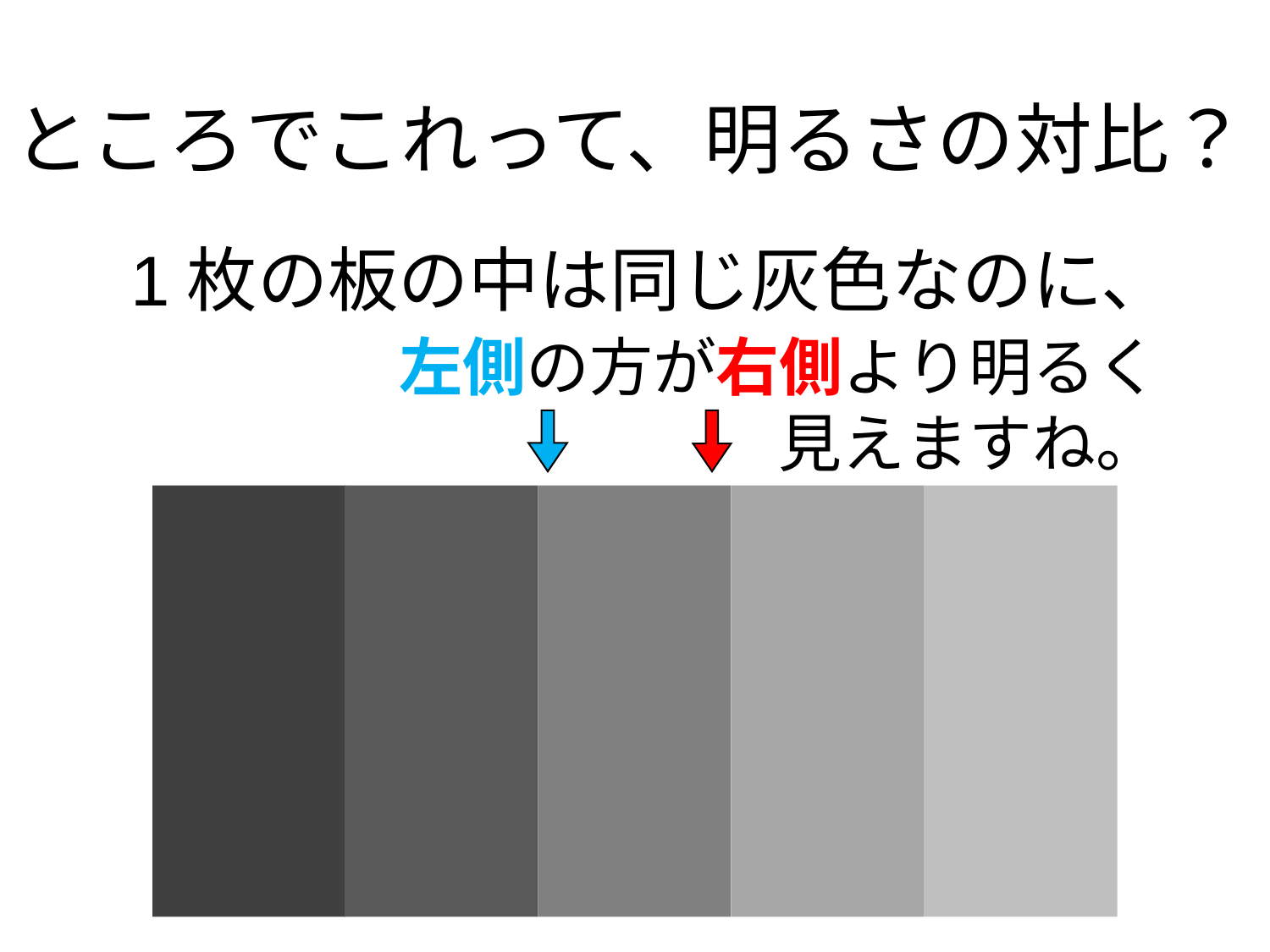

# ところでこれって、明るさの対比？
1枚の板の中は同じ灰色なのに、
左側の方が
右側より明るく
見えますね。